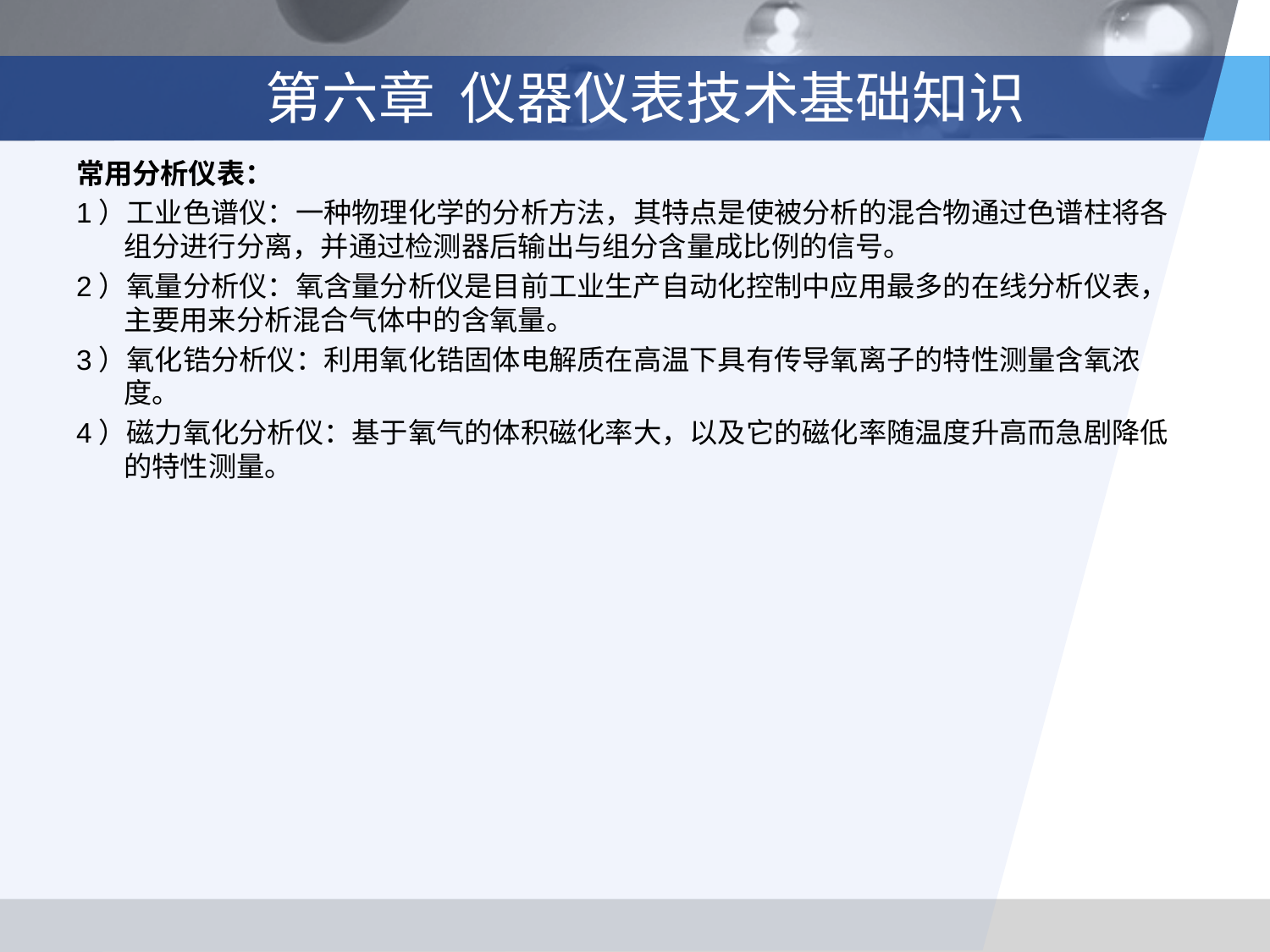

# 第六章  仪器仪表技术基础知识
常用分析仪表：
1）工业色谱仪：一种物理化学的分析方法，其特点是使被分析的混合物通过色谱柱将各组分进行分离，并通过检测器后输出与组分含量成比例的信号。
2）氧量分析仪：氧含量分析仪是目前工业生产自动化控制中应用最多的在线分析仪表，主要用来分析混合气体中的含氧量。
3）氧化锆分析仪：利用氧化锆固体电解质在高温下具有传导氧离子的特性测量含氧浓度。
4）磁力氧化分析仪：基于氧气的体积磁化率大，以及它的磁化率随温度升高而急剧降低的特性测量。